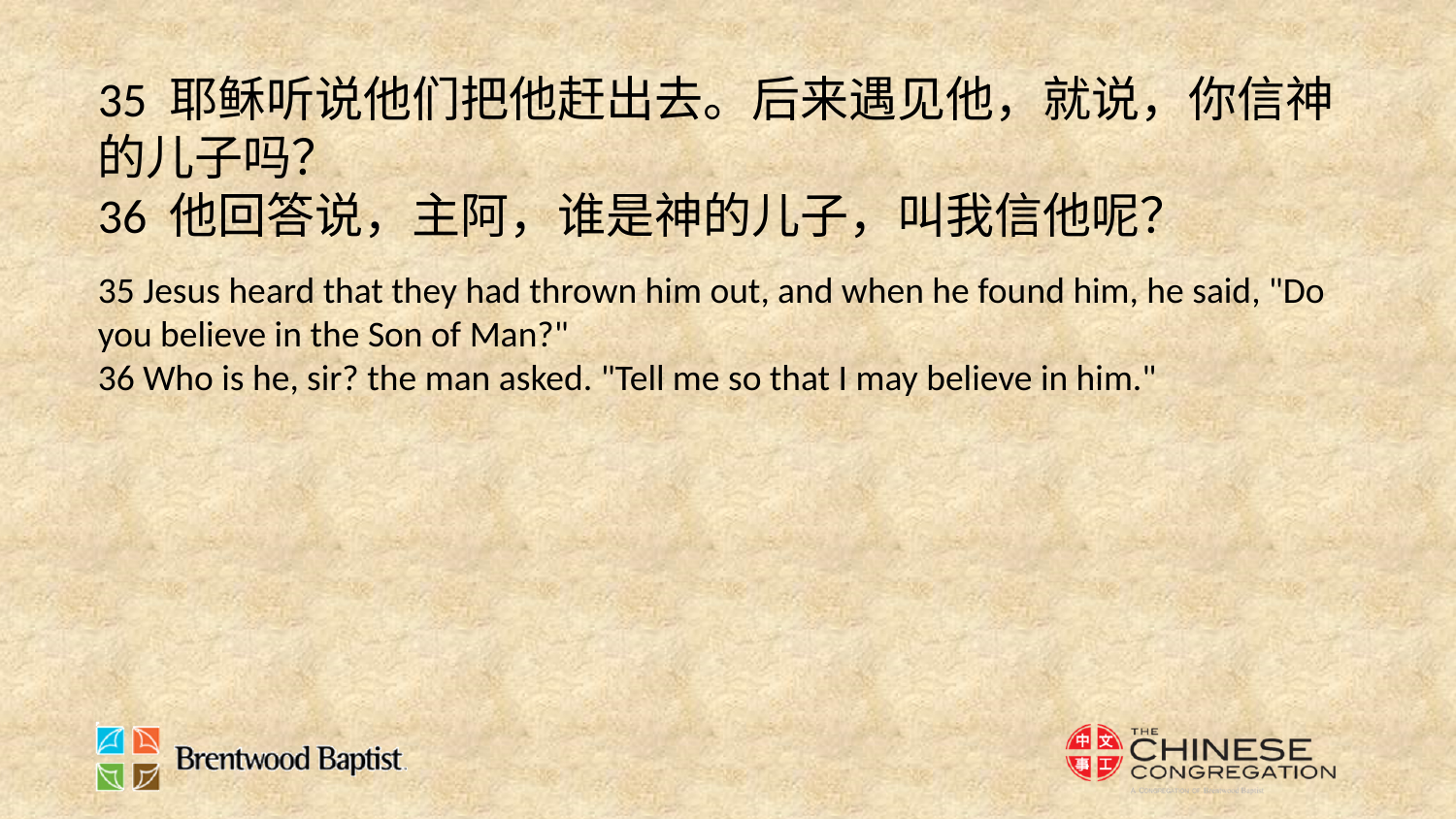

35 耶稣听说他们把他赶出去。后来遇见他，就说，你信神的儿子吗？
36 他回答说，主阿，谁是神的儿子，叫我信他呢？

35 Jesus heard that they had thrown him out, and when he found him, he said, "Do you believe in the Son of Man?"
36 Who is he, sir? the man asked. "Tell me so that I may believe in him."